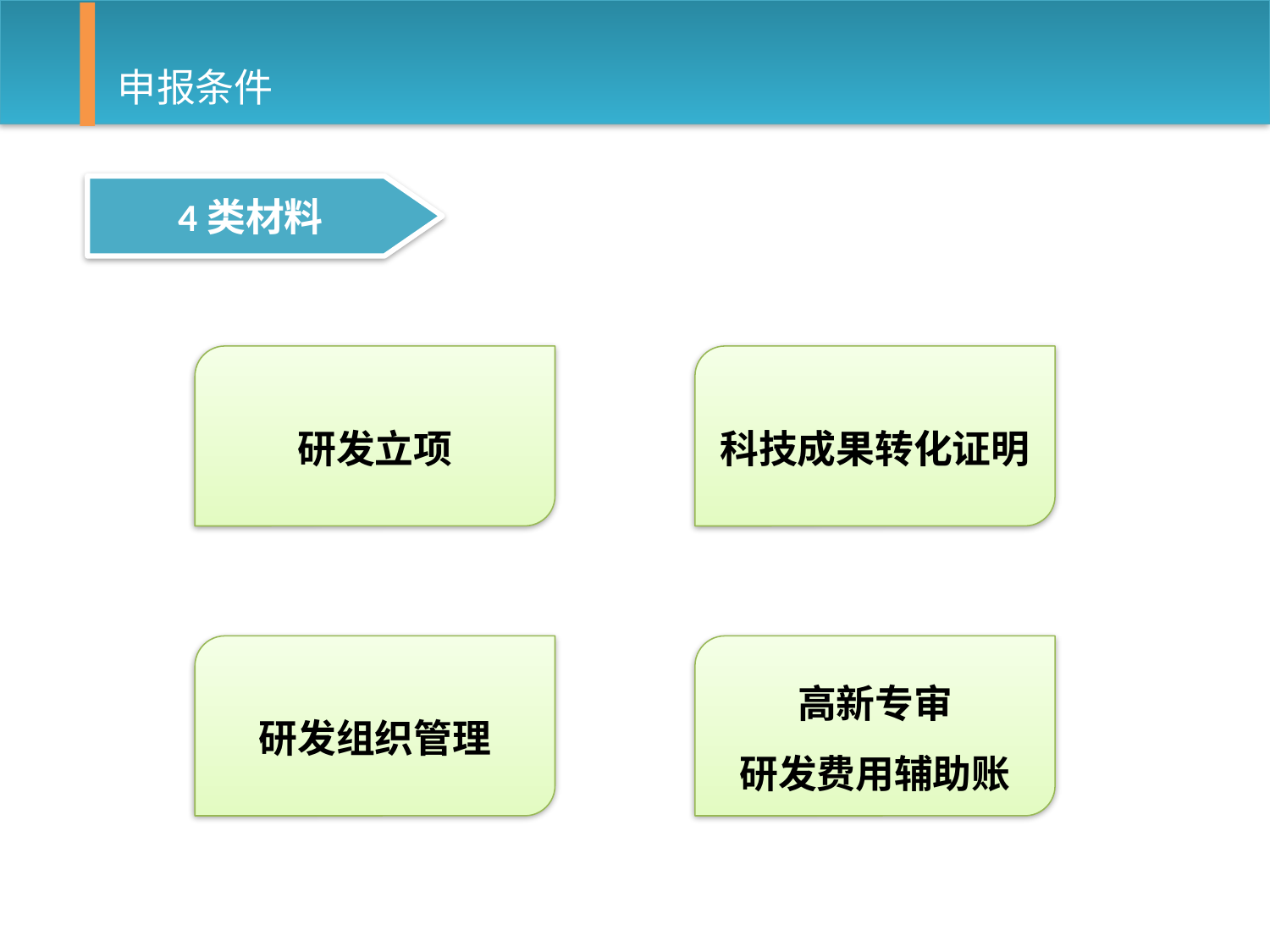

# 申报条件
4类材料
研发立项
科技成果转化证明
研发组织管理
高新专审
研发费用辅助账